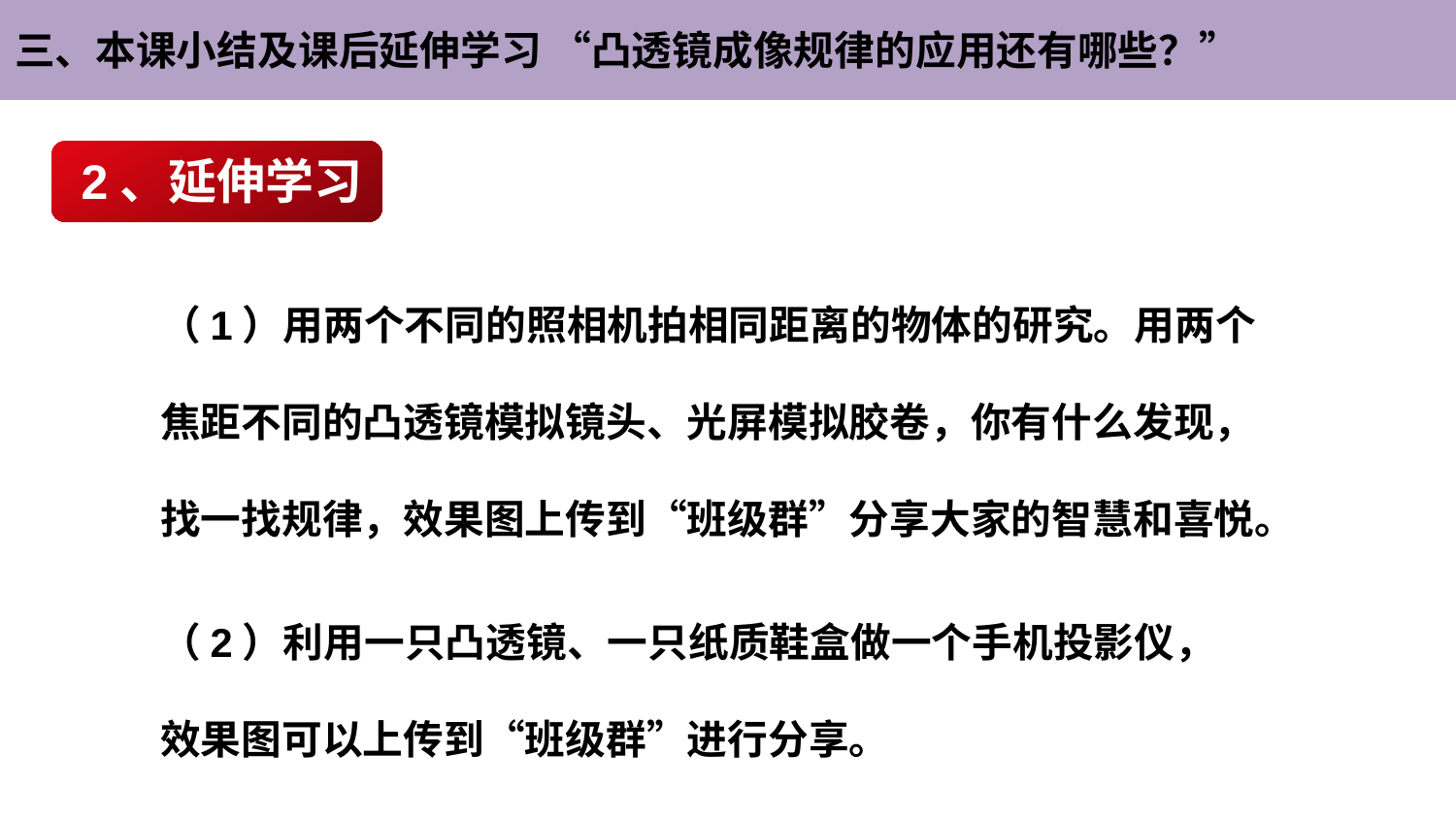

三、本课小结及课后延伸学习 “凸透镜成像规律的应用还有哪些？”

2、延伸学习
（1）用两个不同的照相机拍相同距离的物体的研究。用两个焦距不同的凸透镜模拟镜头、光屏模拟胶卷，你有什么发现，找一找规律，效果图上传到“班级群”分享大家的智慧和喜悦。
（2）利用一只凸透镜、一只纸质鞋盒做一个手机投影仪，效果图可以上传到“班级群”进行分享。